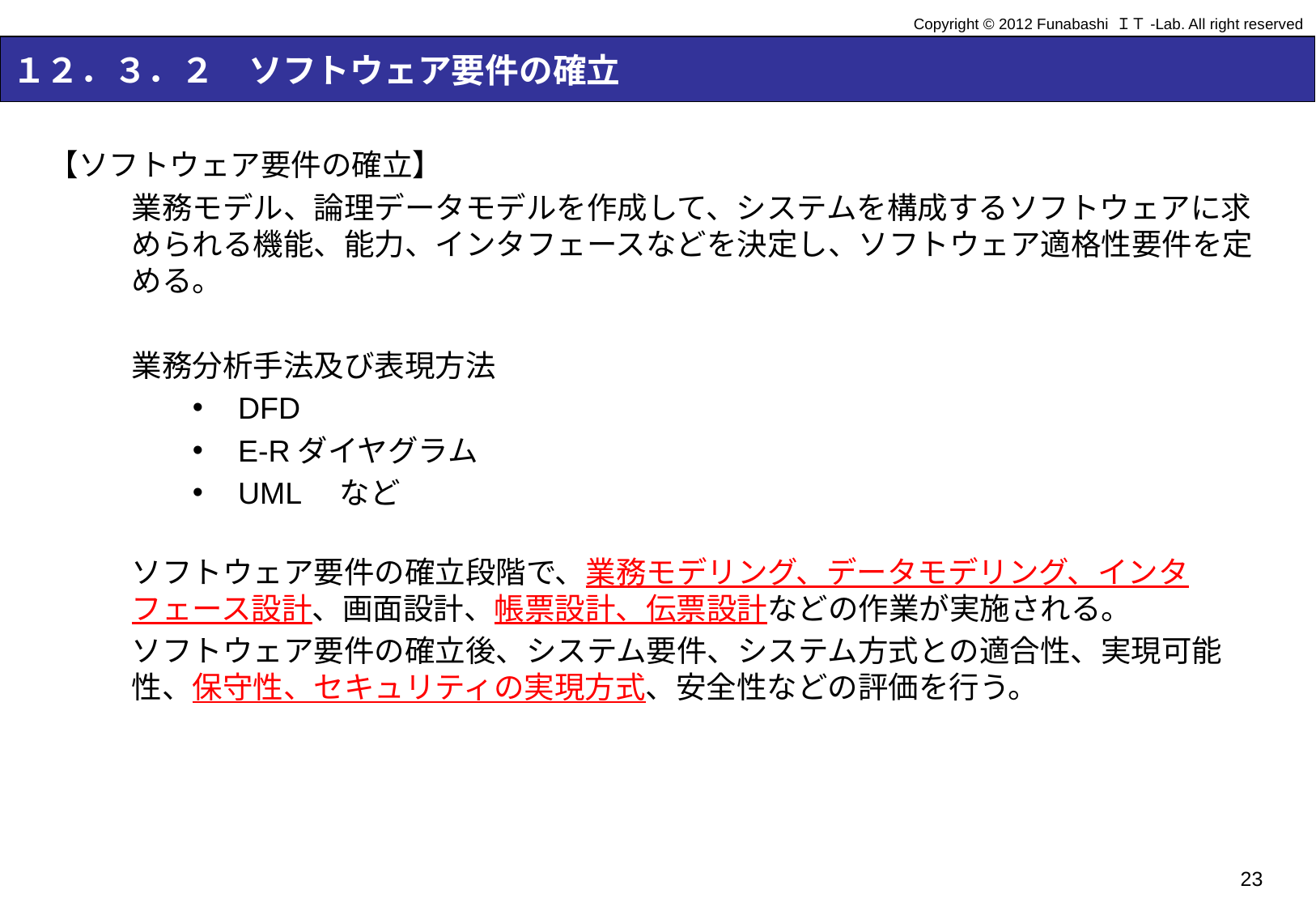

Copyright © 2012 Funabashi ＩＴ-Lab. All right reserved
# １２．３．２　ソフトウェア要件の確立
【ソフトウェア要件の確立】
業務モデル、論理データモデルを作成して、システムを構成するソフトウェアに求められる機能、能力、インタフェースなどを決定し、ソフトウェア適格性要件を定める。

業務分析手法及び表現方法
DFD
E-Rダイヤグラム
UML　など
ソフトウェア要件の確立段階で、業務モデリング、データモデリング、インタフェース設計、画面設計、帳票設計、伝票設計などの作業が実施される。
ソフトウェア要件の確立後、システム要件、システム方式との適合性、実現可能性、保守性、セキュリティの実現方式、安全性などの評価を行う。
23